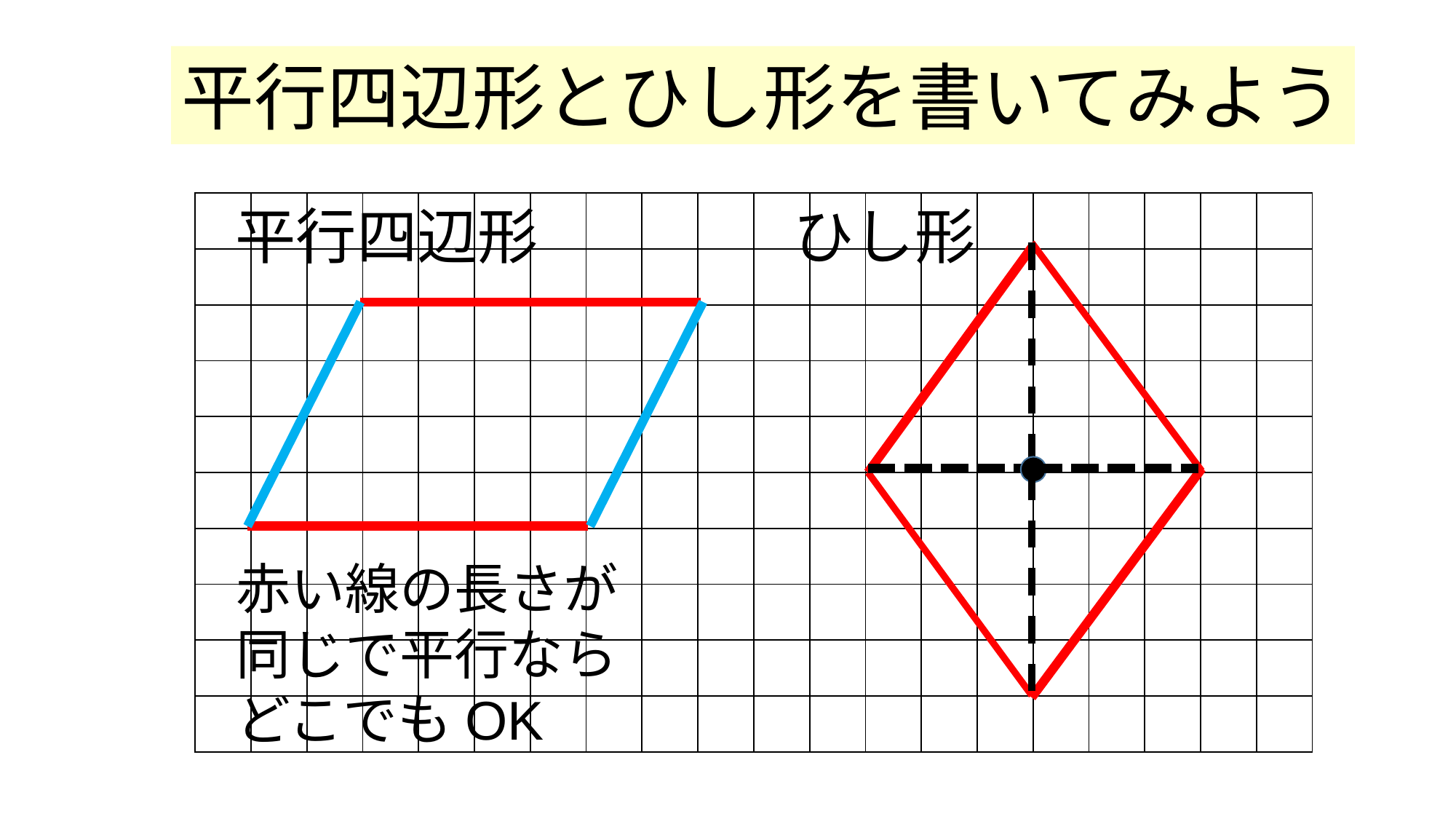

平行四辺形とひし形を書いてみよう
|  |  |  |  |  |  |  |  |  |  |  |  |  |  |  |  |  |  |  |  |
| --- | --- | --- | --- | --- | --- | --- | --- | --- | --- | --- | --- | --- | --- | --- | --- | --- | --- | --- | --- |
|  |  |  |  |  |  |  |  |  |  |  |  |  |  |  |  |  |  |  |  |
|  |  |  |  |  |  |  |  |  |  |  |  |  |  |  |  |  |  |  |  |
|  |  |  |  |  |  |  |  |  |  |  |  |  |  |  |  |  |  |  |  |
|  |  |  |  |  |  |  |  |  |  |  |  |  |  |  |  |  |  |  |  |
|  |  |  |  |  |  |  |  |  |  |  |  |  |  |  |  |  |  |  |  |
|  |  |  |  |  |  |  |  |  |  |  |  |  |  |  |  |  |  |  |  |
|  |  |  |  |  |  |  |  |  |  |  |  |  |  |  |  |  |  |  |  |
|  |  |  |  |  |  |  |  |  |  |  |  |  |  |  |  |  |  |  |  |
|  |  |  |  |  |  |  |  |  |  |  |  |  |  |  |  |  |  |  |  |
平行四辺形
ひし形

赤い線の長さが
同じで平行なら
どこでもOK